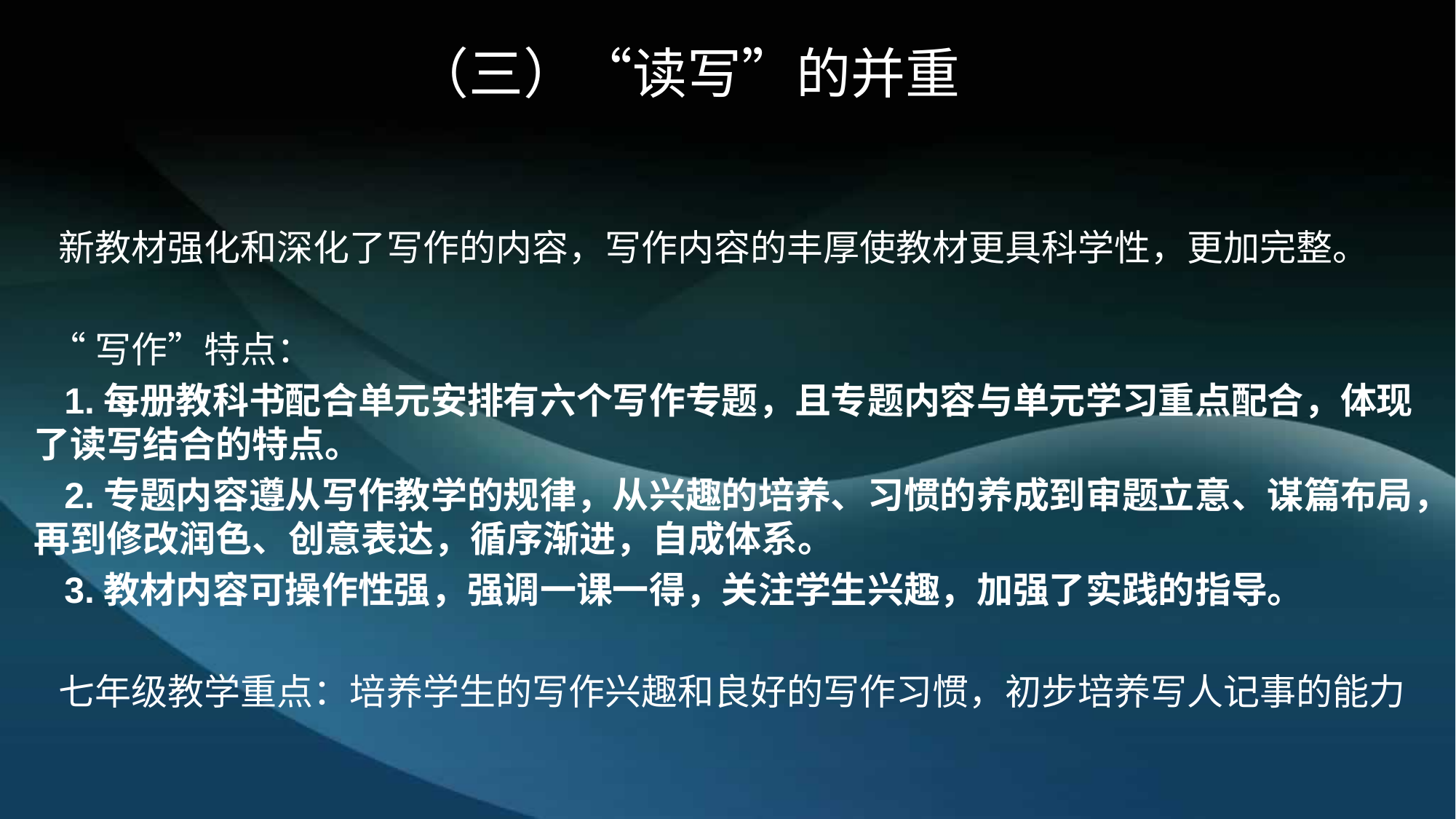

# （三）“读写”的并重

  新教材强化和深化了写作的内容，写作内容的丰厚使教材更具科学性，更加完整。

  “写作”特点：
   1.每册教科书配合单元安排有六个写作专题，且专题内容与单元学习重点配合，体现了读写结合的特点。
   2.专题内容遵从写作教学的规律，从兴趣的培养、习惯的养成到审题立意、谋篇布局，再到修改润色、创意表达，循序渐进，自成体系。
   3.教材内容可操作性强，强调一课一得，关注学生兴趣，加强了实践的指导。

  七年级教学重点：培养学生的写作兴趣和良好的写作习惯，初步培养写人记事的能力